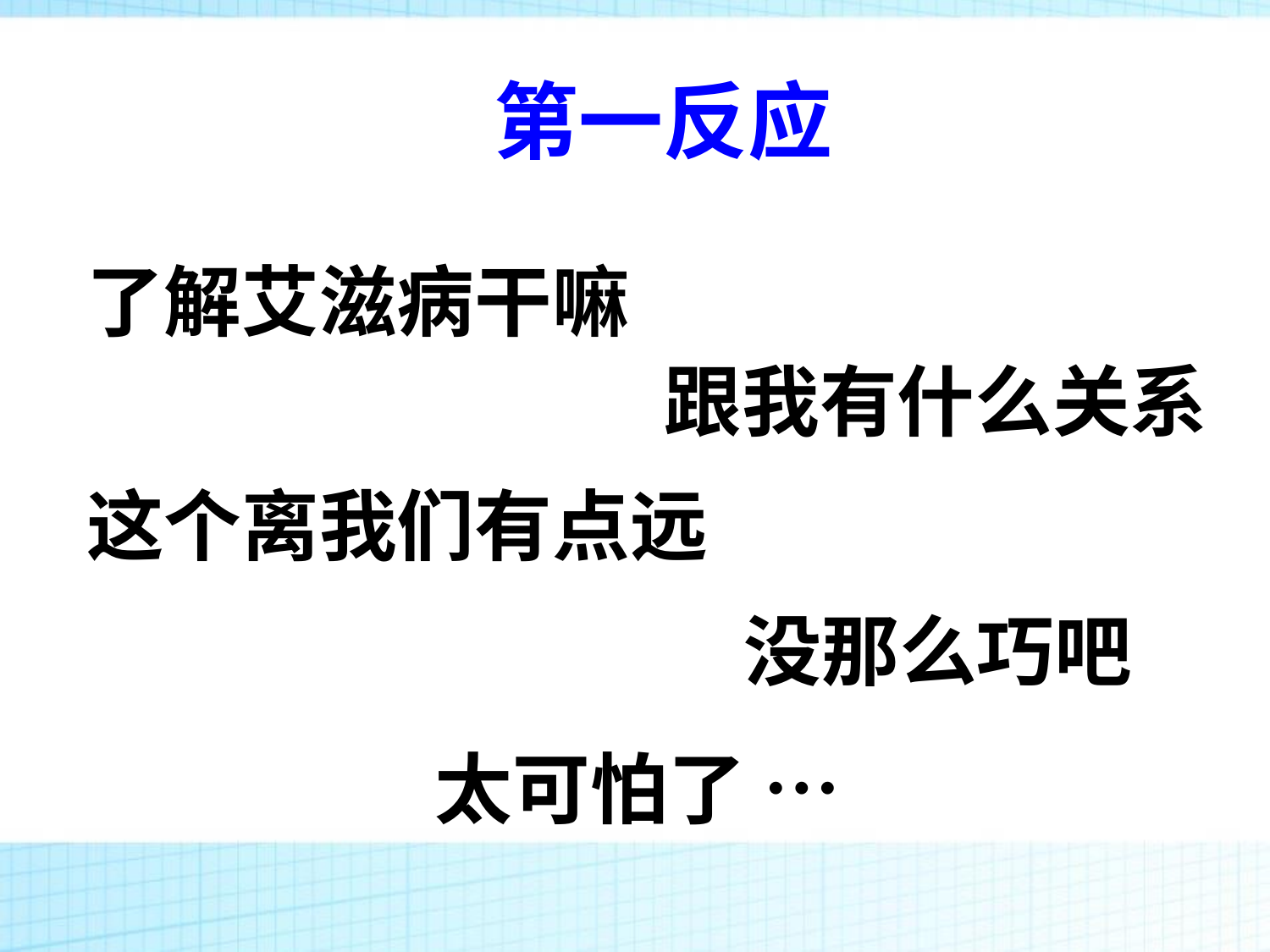

第一反应
了解艾滋病干嘛
跟我有什么关系
这个离我们有点远
没那么巧吧
太可怕了 …